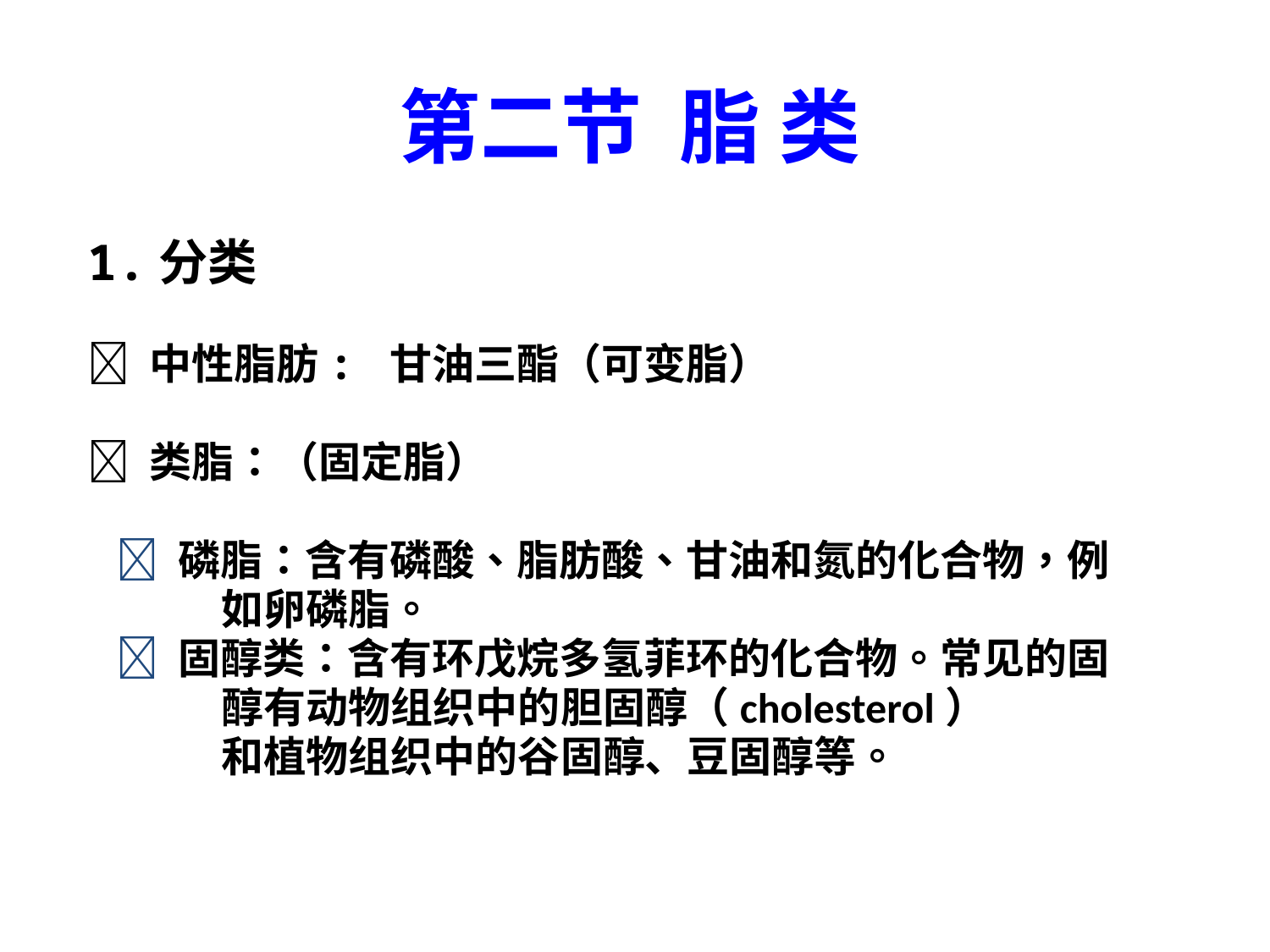

# 第二节  脂 类
1.分类

• 中性脂肪: 甘油三酯（可变脂）

• 类脂：（固定脂）

   ∗ 磷脂：含有磷酸、脂肪酸、甘油和氮的化合物，例
             如卵磷脂。
   ∗ 固醇类：含有环戊烷多氢菲环的化合物。常见的固
             醇有动物组织中的胆固醇（cholesterol）
             和植物组织中的谷固醇、豆固醇等。